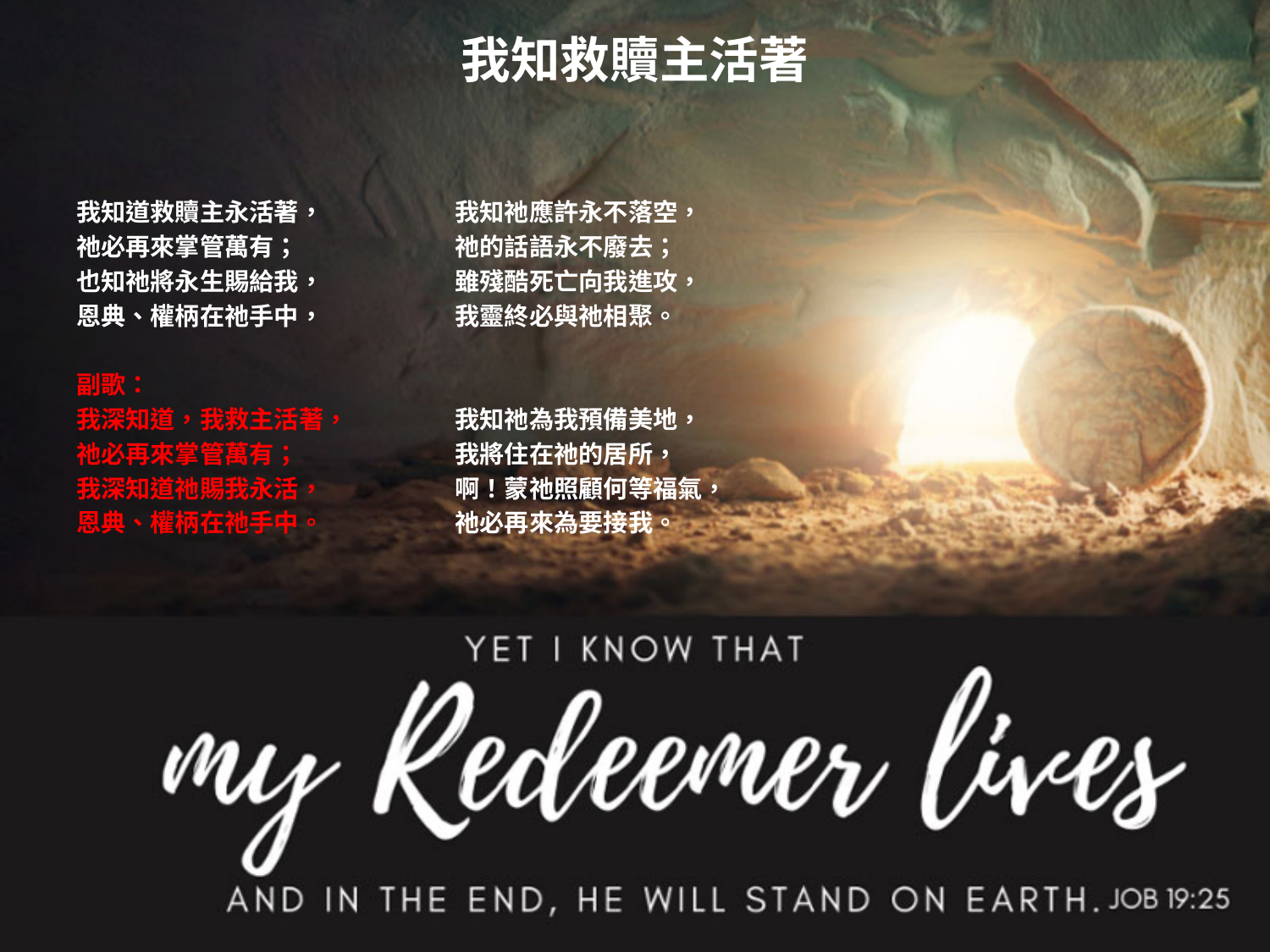

# 我知救贖主活著
我知道救贖主永活著，
祂必再來掌管萬有；
也知祂將永生賜給我，
恩典、權柄在祂手中，

副歌：
我深知道，我救主活著，
祂必再來掌管萬有；
我深知道祂賜我永活，
恩典、權柄在祂手中。

我知祂應許永不落空，
祂的話語永不廢去；
雖殘酷死亡向我進攻，
我靈終必與祂相聚。

我知祂為我預備美地，
我將住在祂的居所，
啊！蒙祂照顧何等福氣，
祂必再來為要接我。